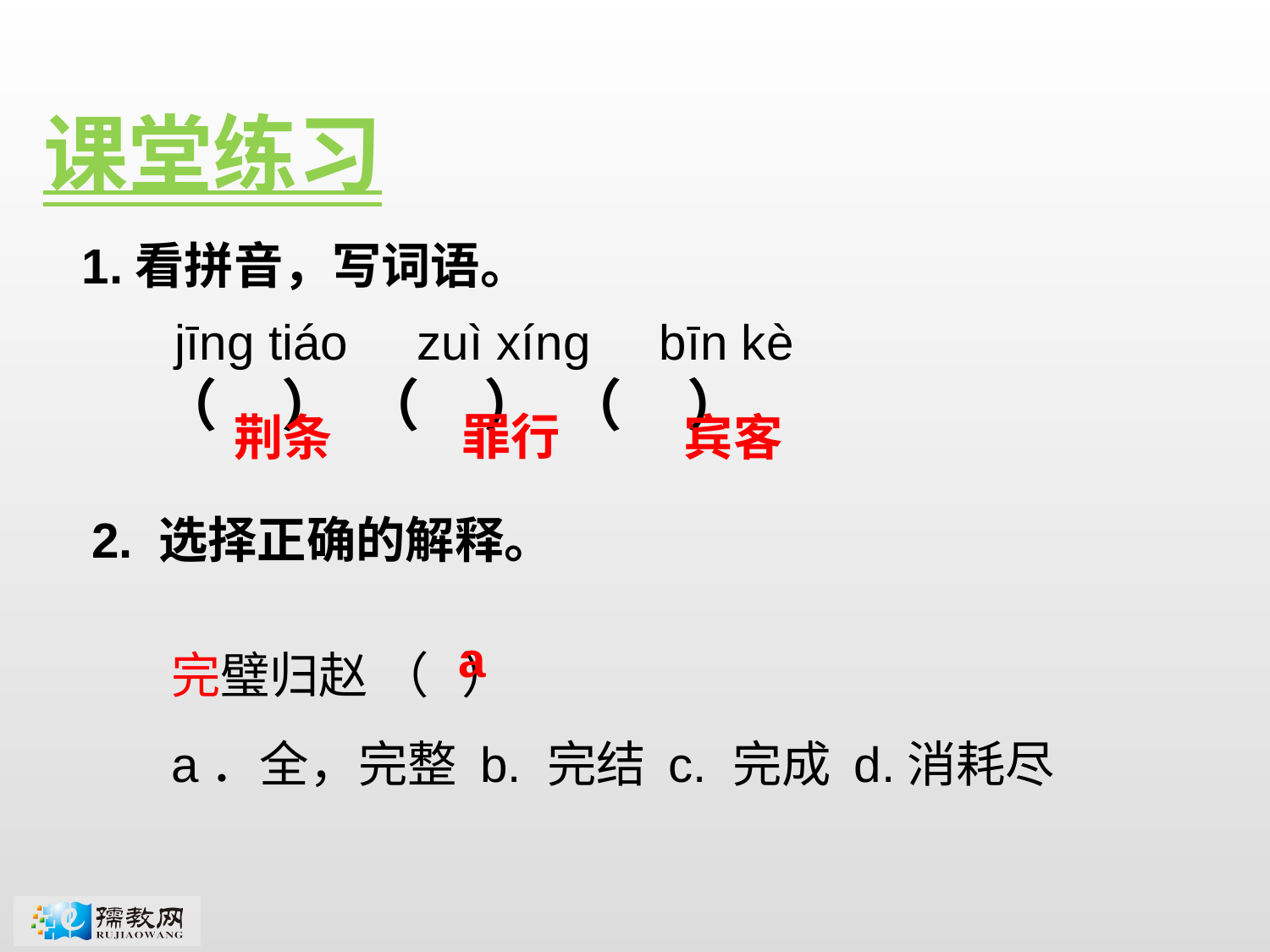

课堂练习
1.看拼音，写词语。
 jīnɡ tiáo     zuì xínɡ     bīn kè
（     ）  （     ）  （     ）
罪行
荆条
宾客
2. 选择正确的解释。
完璧归赵 （   ）
a．全，完整 b. 完结 c. 完成 d.消耗尽
a